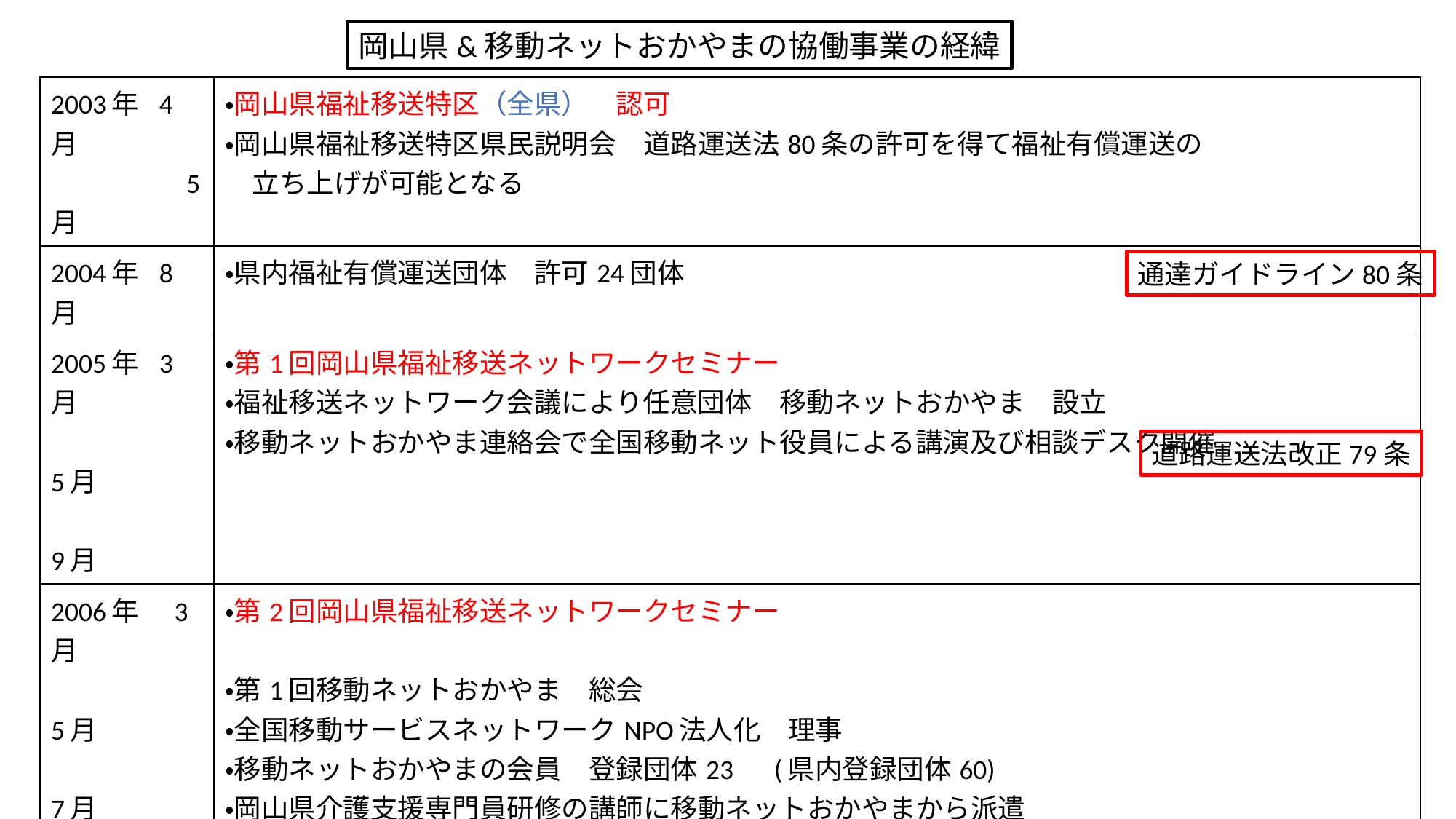

岡山県&移動ネットおかやまの協働事業の経緯
| 2003年 4月 　　　　 5月 | ・岡山県福祉移送特区（全県）　認可 ・岡山県福祉移送特区県民説明会　道路運送法80条の許可を得て福祉有償運送の 　立ち上げが可能となる |
| --- | --- |
| 2004年 8月 | ・県内福祉有償運送団体　許可24団体 |
| 2005年 3月 　　　　 5月 　　　　 9月 | ・第1回岡山県福祉移送ネットワークセミナー　 ・福祉移送ネットワーク会議により任意団体　移動ネットおかやま　設立 ・移動ネットおかやま連絡会で全国移動ネット役員による講演及び相談デスク開催 |
| 2006年　3月 　　　　　 5月 　　　　　 7月 　　　　　 9月 　　　　 11月 | ・第2回岡山県福祉移送ネットワークセミナー　　　　　　　　　　　　　　　　　　　　　　　　　 ・第1回移動ネットおかやま　総会 ・全国移動サービスネットワークNPO法人化　理事 ・移動ネットおかやまの会員　登録団体23　(県内登録団体60) ・岡山県介護支援専門員研修の講師に移動ネットおかやまから派遣 |
| 2007年　2月 　　　　　 3月 　　　　　 5月 | ・第2回NPO法人全国移動サービスネットワーク理事会 ・第3回岡山県福祉移送ネットワーク講座 ・岡山県　運転従事者認定講習会　3月31日～4月1日(2日間 )　(講師　全国移動サービスネットワーク) ・岡山県福祉有償運送インストラクター養成研修　(岡山運転免許センター　5月26日～5月27日) |
| 2023年10月 | ・運転講習　福祉有償運送運転者講習/8回　その他ボランティア運転者研修/9回　 ・国土交通省認定受講終了者/2921名(岡山県内 ) ・移動サービス出前講座/アドバイサー派遣先/岡山県・岡山市・笠岡市・真庭市/高知県・島根県他 |
通達ガイドライン80条
道路運送法改正79条